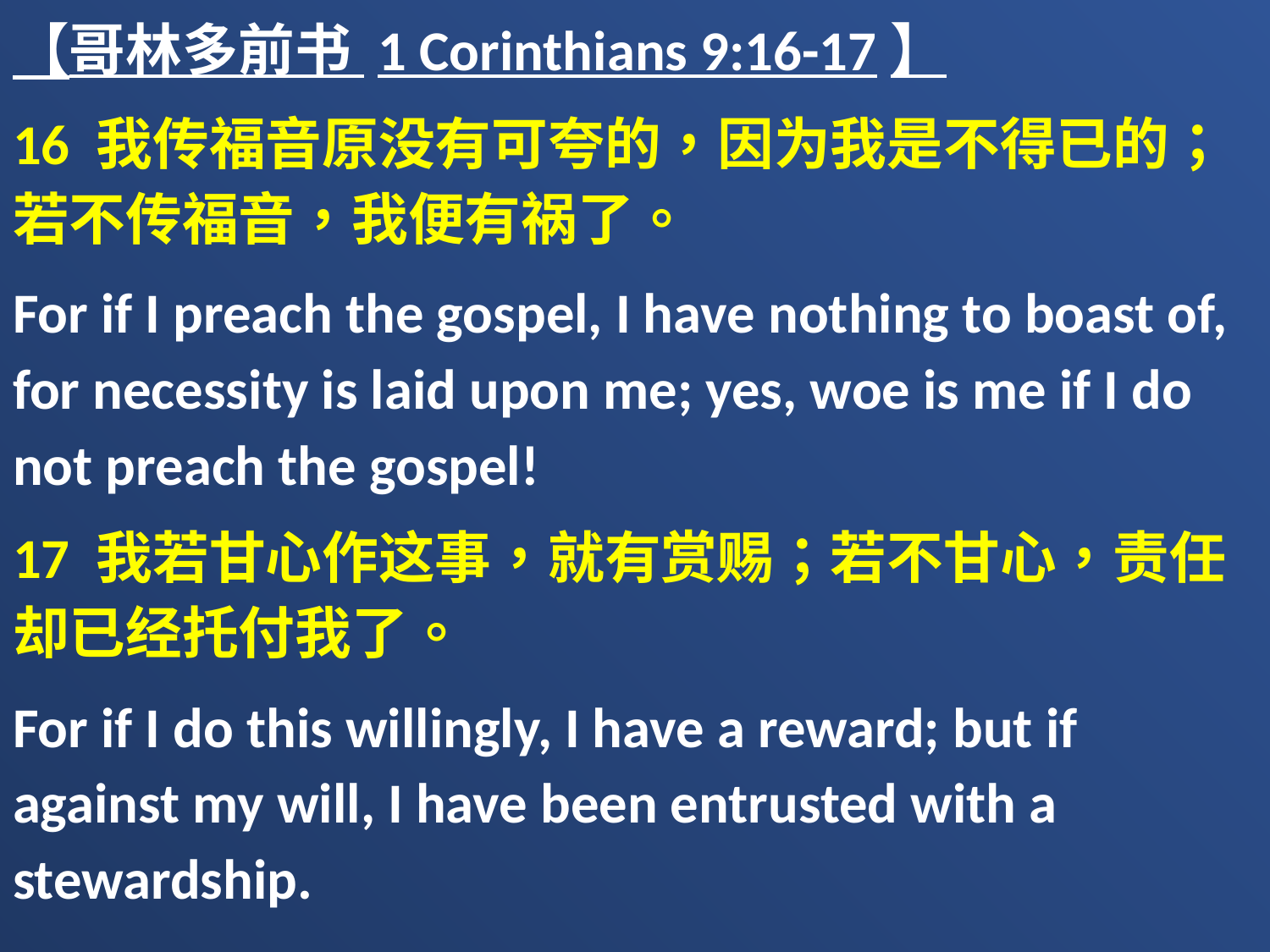

【哥林多前书 1 Corinthians 9:16-17】
16 我传福音原没有可夸的，因为我是不得已的；若不传福音，我便有祸了。
For if I preach the gospel, I have nothing to boast of, for necessity is laid upon me; yes, woe is me if I do not preach the gospel!
17 我若甘心作这事，就有赏赐；若不甘心，责任却已经托付我了。
For if I do this willingly, I have a reward; but if against my will, I have been entrusted with a stewardship.